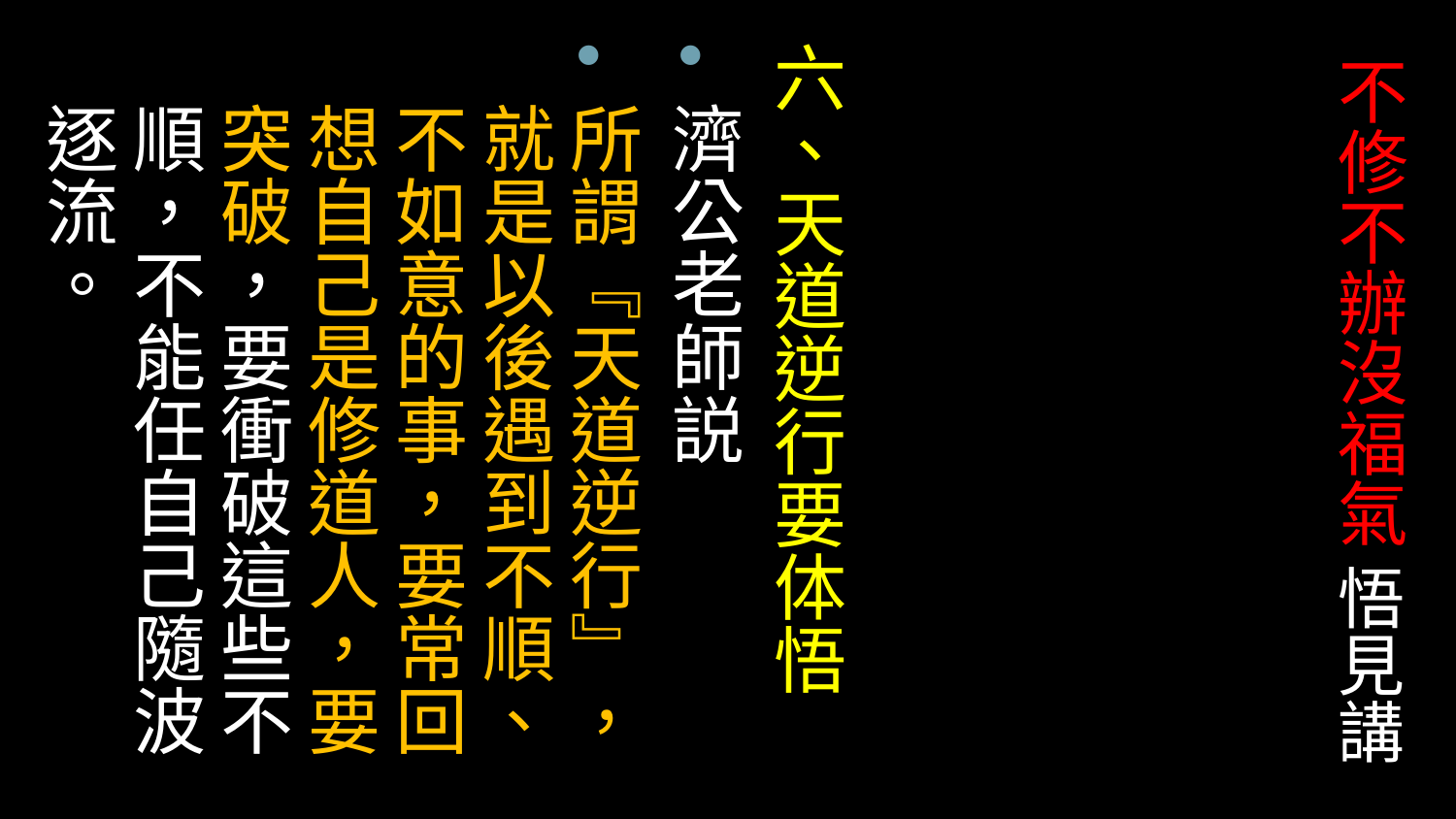

六、天道逆行要体悟
濟公老師説
所謂『天道逆行』，就是以後遇到不順、不如意的事，要常回想自己是修道人，要突破，要衝破這些不順，不能任自己隨波逐流。
# 不修不辦沒福氣 悟見講